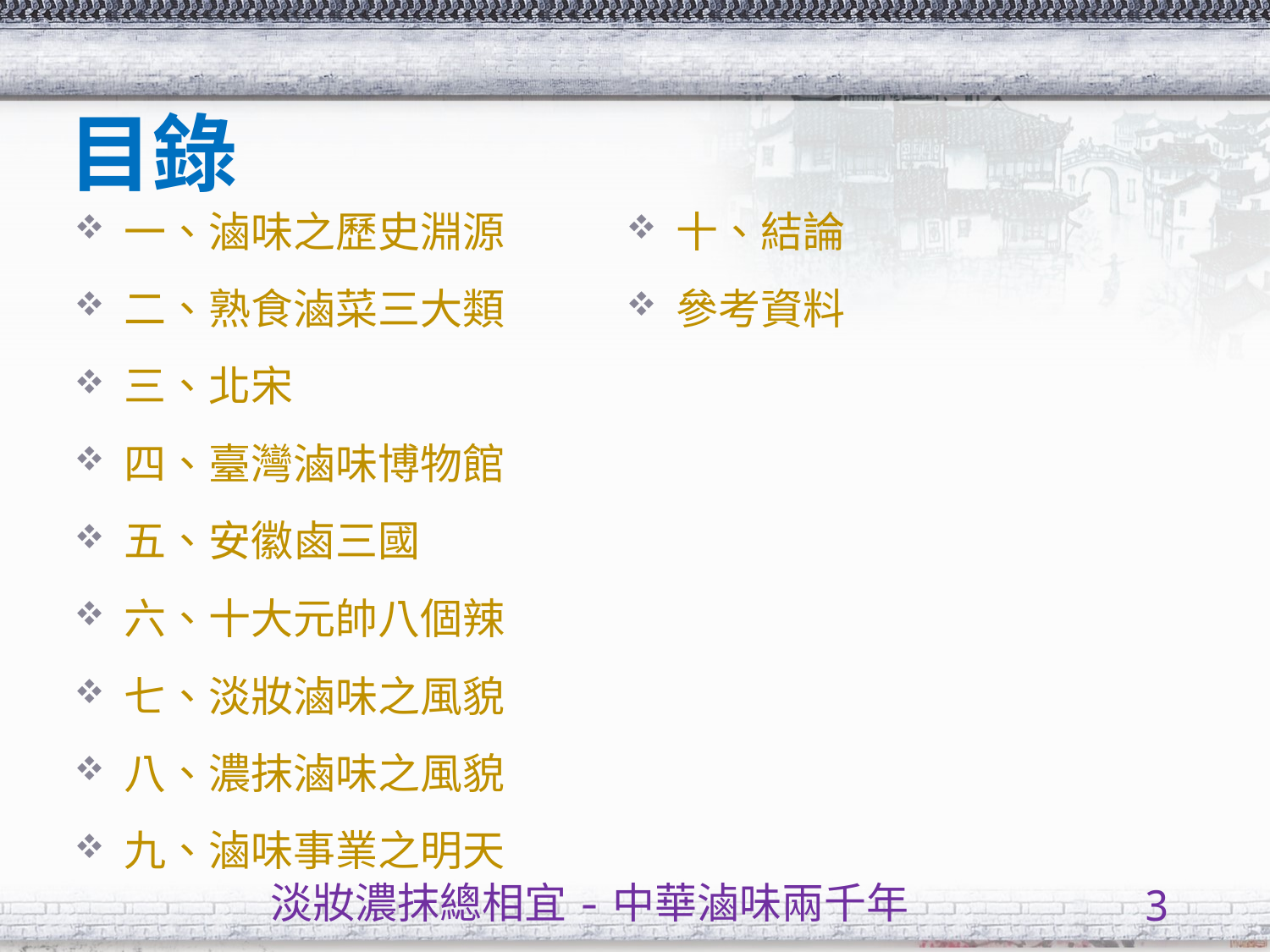

# 目錄
一、滷味之歷史淵源
二、熟食滷菜三大類
三、北宋
四、臺灣滷味博物館
五、安徽鹵三國
六、十大元帥八個辣
七、淡妝滷味之風貌
八、濃抹滷味之風貌
九、滷味事業之明天
十、結論
參考資料
淡妝濃抹總相宜-中華滷味兩千年
3